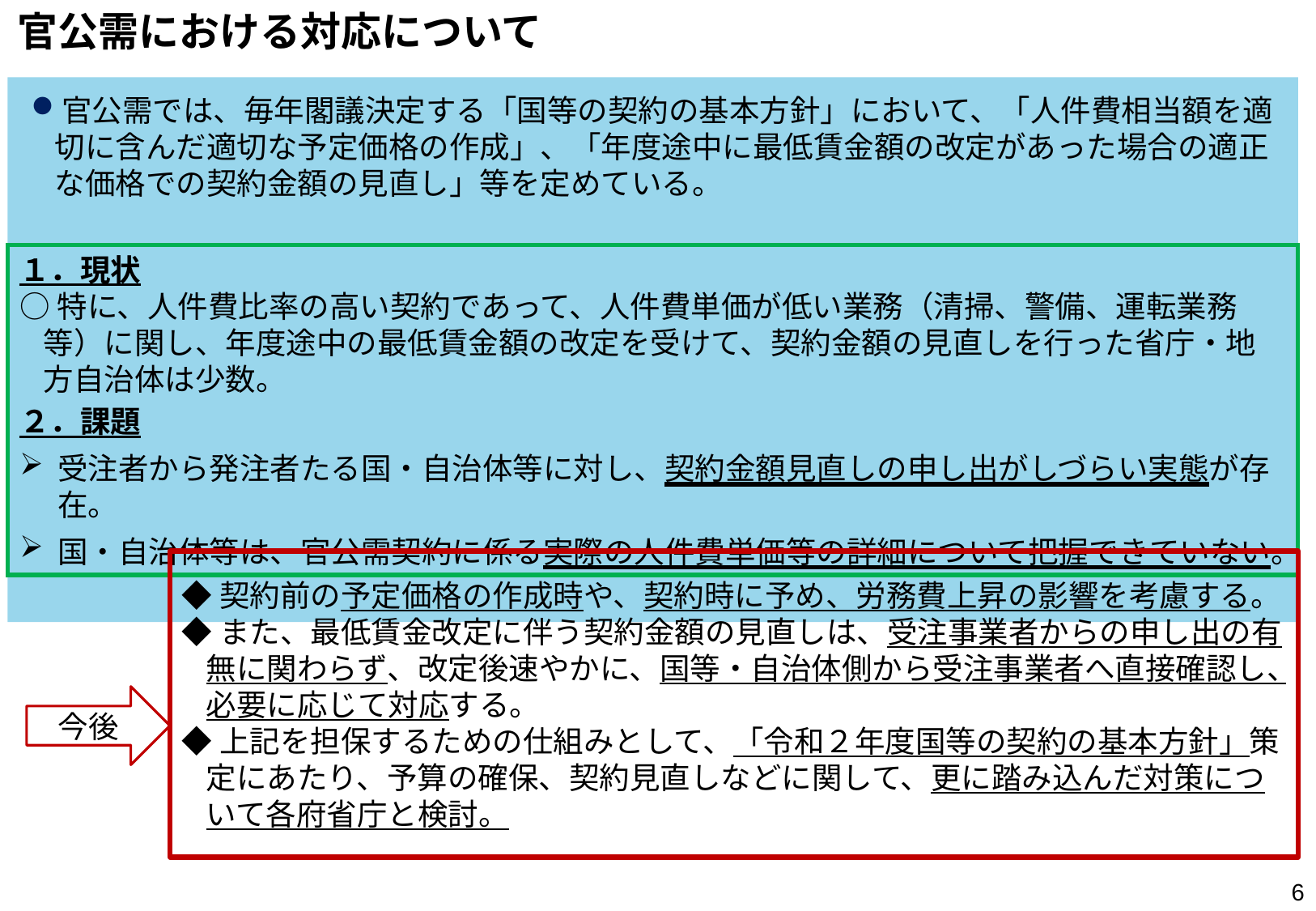

# 官公需における対応について

官公需では、毎年閣議決定する「国等の契約の基本方針」において、「人件費相当額を適切に含んだ適切な予定価格の作成」、「年度途中に最低賃金額の改定があった場合の適正な価格での契約金額の見直し」等を定めている。
１．現状
○特に、人件費比率の高い契約であって、人件費単価が低い業務（清掃、警備、運転業務等）に関し、年度途中の最低賃金額の改定を受けて、契約金額の見直しを行った省庁・地方自治体は少数。

２．課題
受注者から発注者たる国・自治体等に対し、契約金額見直しの申し出がしづらい実態が存在。
国・自治体等は、官公需契約に係る実際の人件費単価等の詳細について把握できていない。
◆契約前の予定価格の作成時や、契約時に予め、労務費上昇の影響を考慮する。
◆また、最低賃金改定に伴う契約金額の見直しは、受注事業者からの申し出の有無に関わらず、改定後速やかに、国等・自治体側から受注事業者へ直接確認し、必要に応じて対応する。
◆上記を担保するための仕組みとして、「令和２年度国等の契約の基本方針」策定にあたり、予算の確保、契約見直しなどに関して、更に踏み込んだ対策について各府省庁と検討。
今後
6